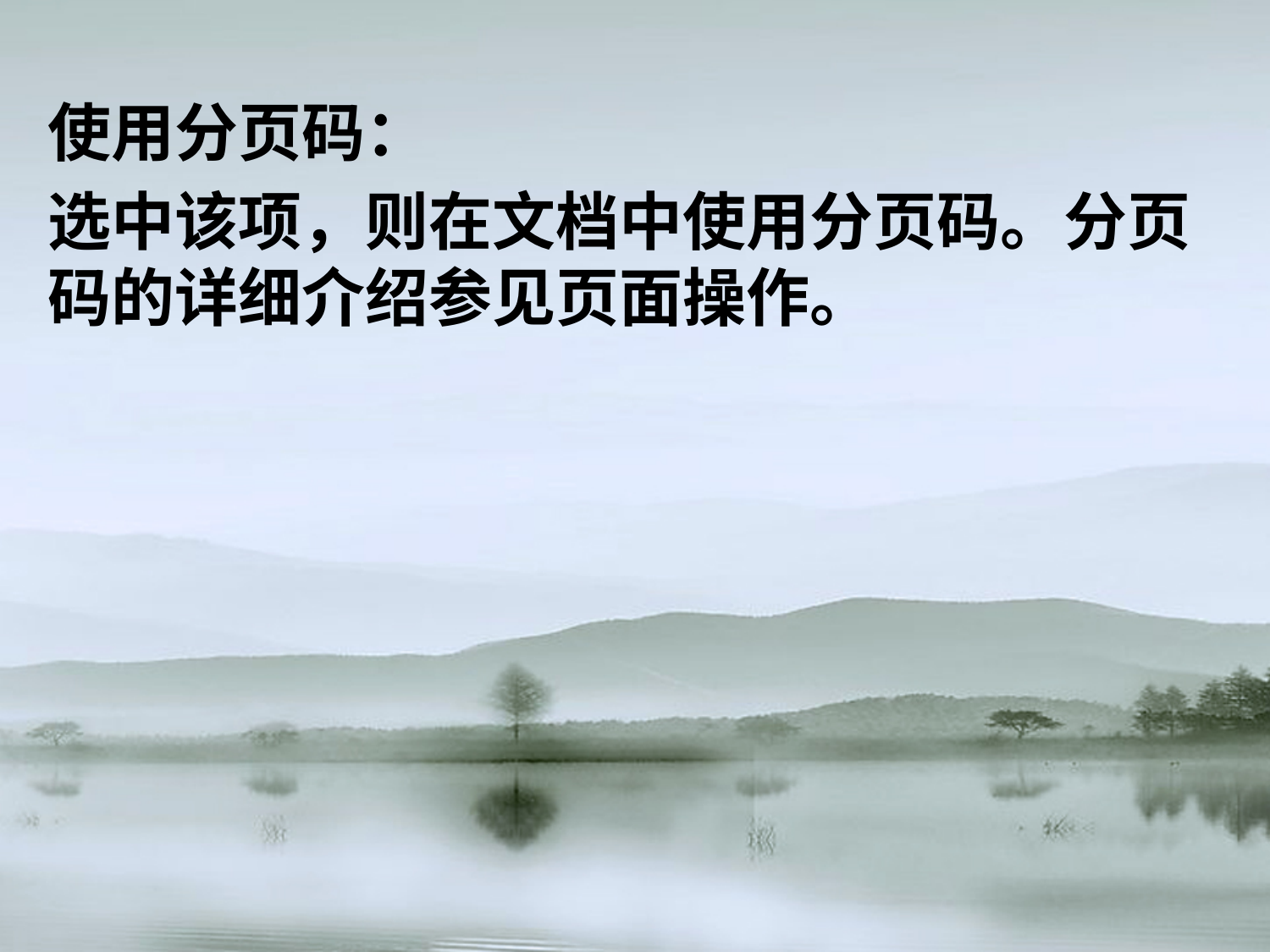

使用分页码：
选中该项，则在文档中使用分页码。分页码的详细介绍参见页面操作。